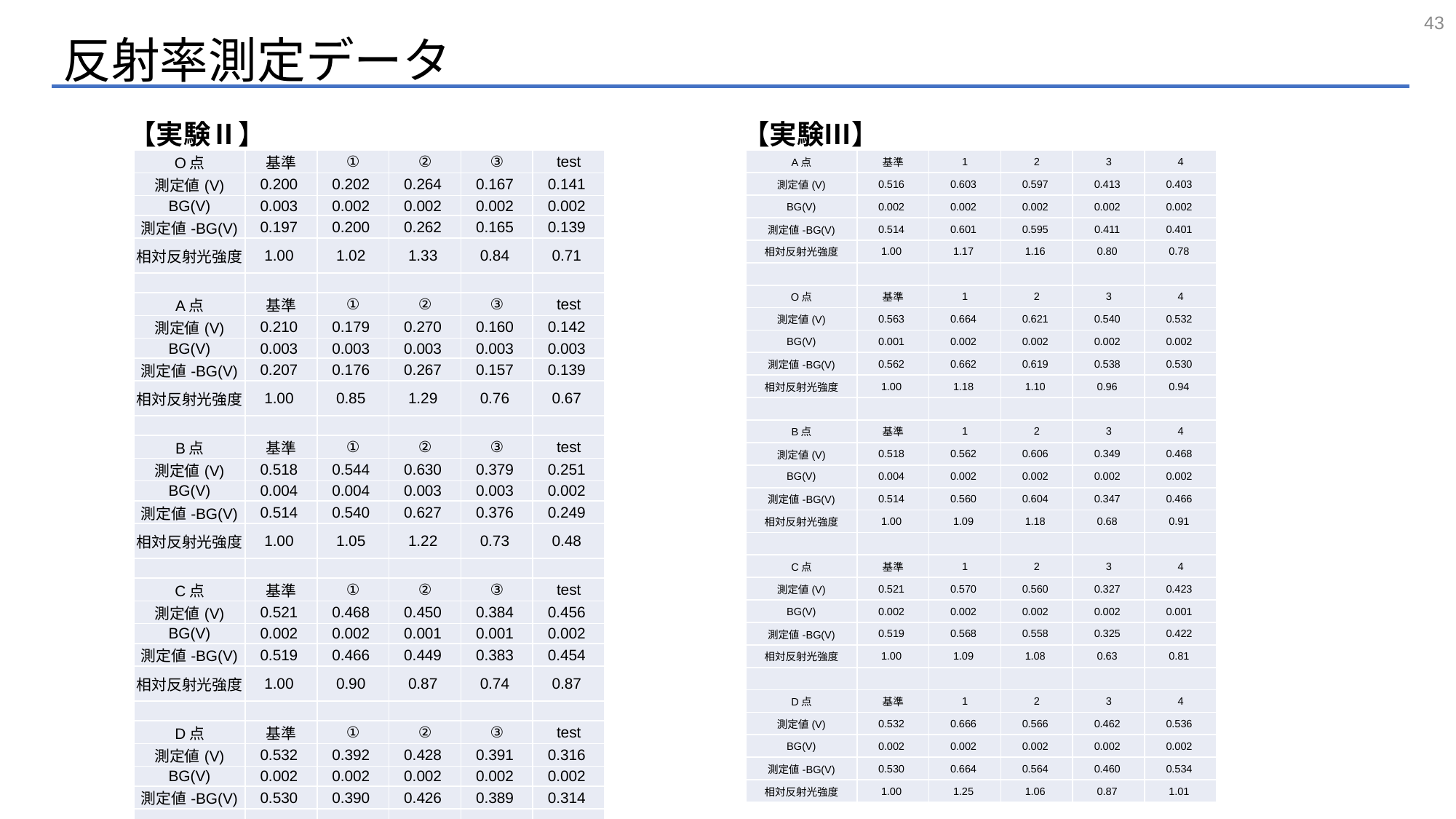

43
# 反射率測定データ
【実験Ⅱ】
【実験Ⅲ】
| O点 | 基準 | ① | ② | ③ | test |
| --- | --- | --- | --- | --- | --- |
| 測定値(V) | 0.200 | 0.202 | 0.264 | 0.167 | 0.141 |
| BG(V) | 0.003 | 0.002 | 0.002 | 0.002 | 0.002 |
| 測定値-BG(V) | 0.197 | 0.200 | 0.262 | 0.165 | 0.139 |
| 相対反射光強度 | 1.00 | 1.02 | 1.33 | 0.84 | 0.71 |
|  |  |  |  |  |  |
| A点 | 基準 | ① | ② | ③ | test |
| 測定値(V) | 0.210 | 0.179 | 0.270 | 0.160 | 0.142 |
| BG(V) | 0.003 | 0.003 | 0.003 | 0.003 | 0.003 |
| 測定値-BG(V) | 0.207 | 0.176 | 0.267 | 0.157 | 0.139 |
| 相対反射光強度 | 1.00 | 0.85 | 1.29 | 0.76 | 0.67 |
|  |  |  |  |  |  |
| B点 | 基準 | ① | ② | ③ | test |
| 測定値(V) | 0.518 | 0.544 | 0.630 | 0.379 | 0.251 |
| BG(V) | 0.004 | 0.004 | 0.003 | 0.003 | 0.002 |
| 測定値-BG(V) | 0.514 | 0.540 | 0.627 | 0.376 | 0.249 |
| 相対反射光強度 | 1.00 | 1.05 | 1.22 | 0.73 | 0.48 |
|  |  |  |  |  |  |
| C点 | 基準 | ① | ② | ③ | test |
| 測定値(V) | 0.521 | 0.468 | 0.450 | 0.384 | 0.456 |
| BG(V) | 0.002 | 0.002 | 0.001 | 0.001 | 0.002 |
| 測定値-BG(V) | 0.519 | 0.466 | 0.449 | 0.383 | 0.454 |
| 相対反射光強度 | 1.00 | 0.90 | 0.87 | 0.74 | 0.87 |
|  |  |  |  |  |  |
| D点 | 基準 | ① | ② | ③ | test |
| 測定値(V) | 0.532 | 0.392 | 0.428 | 0.391 | 0.316 |
| BG(V) | 0.002 | 0.002 | 0.002 | 0.002 | 0.002 |
| 測定値-BG(V) | 0.530 | 0.390 | 0.426 | 0.389 | 0.314 |
| 相対反射光強度 | 1.00 | 0.74 | 0.80 | 0.73 | 0.59 |
| A点 | 基準 | 1 | 2 | 3 | 4 |
| --- | --- | --- | --- | --- | --- |
| 測定値(V) | 0.516 | 0.603 | 0.597 | 0.413 | 0.403 |
| BG(V) | 0.002 | 0.002 | 0.002 | 0.002 | 0.002 |
| 測定値-BG(V) | 0.514 | 0.601 | 0.595 | 0.411 | 0.401 |
| 相対反射光強度 | 1.00 | 1.17 | 1.16 | 0.80 | 0.78 |
|  |  |  |  |  |  |
| O点 | 基準 | 1 | 2 | 3 | 4 |
| 測定値(V) | 0.563 | 0.664 | 0.621 | 0.540 | 0.532 |
| BG(V) | 0.001 | 0.002 | 0.002 | 0.002 | 0.002 |
| 測定値-BG(V) | 0.562 | 0.662 | 0.619 | 0.538 | 0.530 |
| 相対反射光強度 | 1.00 | 1.18 | 1.10 | 0.96 | 0.94 |
|  |  |  |  |  |  |
| B点 | 基準 | 1 | 2 | 3 | 4 |
| 測定値(V) | 0.518 | 0.562 | 0.606 | 0.349 | 0.468 |
| BG(V) | 0.004 | 0.002 | 0.002 | 0.002 | 0.002 |
| 測定値-BG(V) | 0.514 | 0.560 | 0.604 | 0.347 | 0.466 |
| 相対反射光強度 | 1.00 | 1.09 | 1.18 | 0.68 | 0.91 |
|  |  |  |  |  |  |
| C点 | 基準 | 1 | 2 | 3 | 4 |
| 測定値(V) | 0.521 | 0.570 | 0.560 | 0.327 | 0.423 |
| BG(V) | 0.002 | 0.002 | 0.002 | 0.002 | 0.001 |
| 測定値-BG(V) | 0.519 | 0.568 | 0.558 | 0.325 | 0.422 |
| 相対反射光強度 | 1.00 | 1.09 | 1.08 | 0.63 | 0.81 |
|  |  |  |  |  |  |
| D点 | 基準 | 1 | 2 | 3 | 4 |
| 測定値(V) | 0.532 | 0.666 | 0.566 | 0.462 | 0.536 |
| BG(V) | 0.002 | 0.002 | 0.002 | 0.002 | 0.002 |
| 測定値-BG(V) | 0.530 | 0.664 | 0.564 | 0.460 | 0.534 |
| 相対反射光強度 | 1.00 | 1.25 | 1.06 | 0.87 | 1.01 |